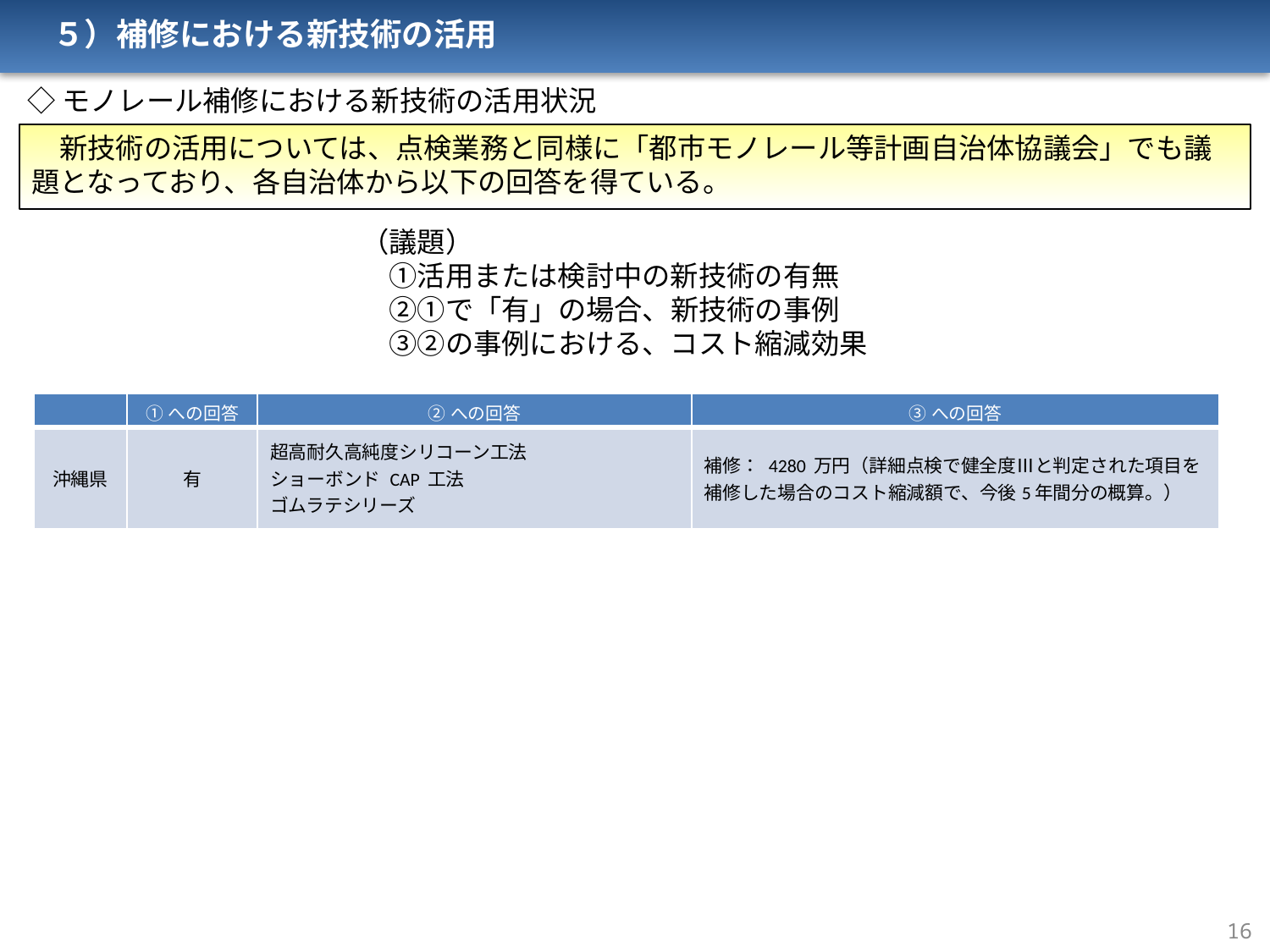

５）補修における新技術の活用
◇モノレール補修における新技術の活用状況
　新技術の活用については、点検業務と同様に「都市モノレール等計画自治体協議会」でも議題となっており、各自治体から以下の回答を得ている。
（議題）
　①活用または検討中の新技術の有無
　②①で「有」の場合、新技術の事例
　③②の事例における、コスト縮減効果
|  | ①への回答 | ②への回答 | ③への回答 |
| --- | --- | --- | --- |
| 沖縄県 | 有 | 超高耐久高純度シリコーン工法 ショーボンド CAP 工法 ゴムラテシリーズ | 補修： 4280 万円（詳細点検で健全度Ⅲと判定された項目を補修した場合のコスト縮減額で、今後5年間分の概算。） |
16